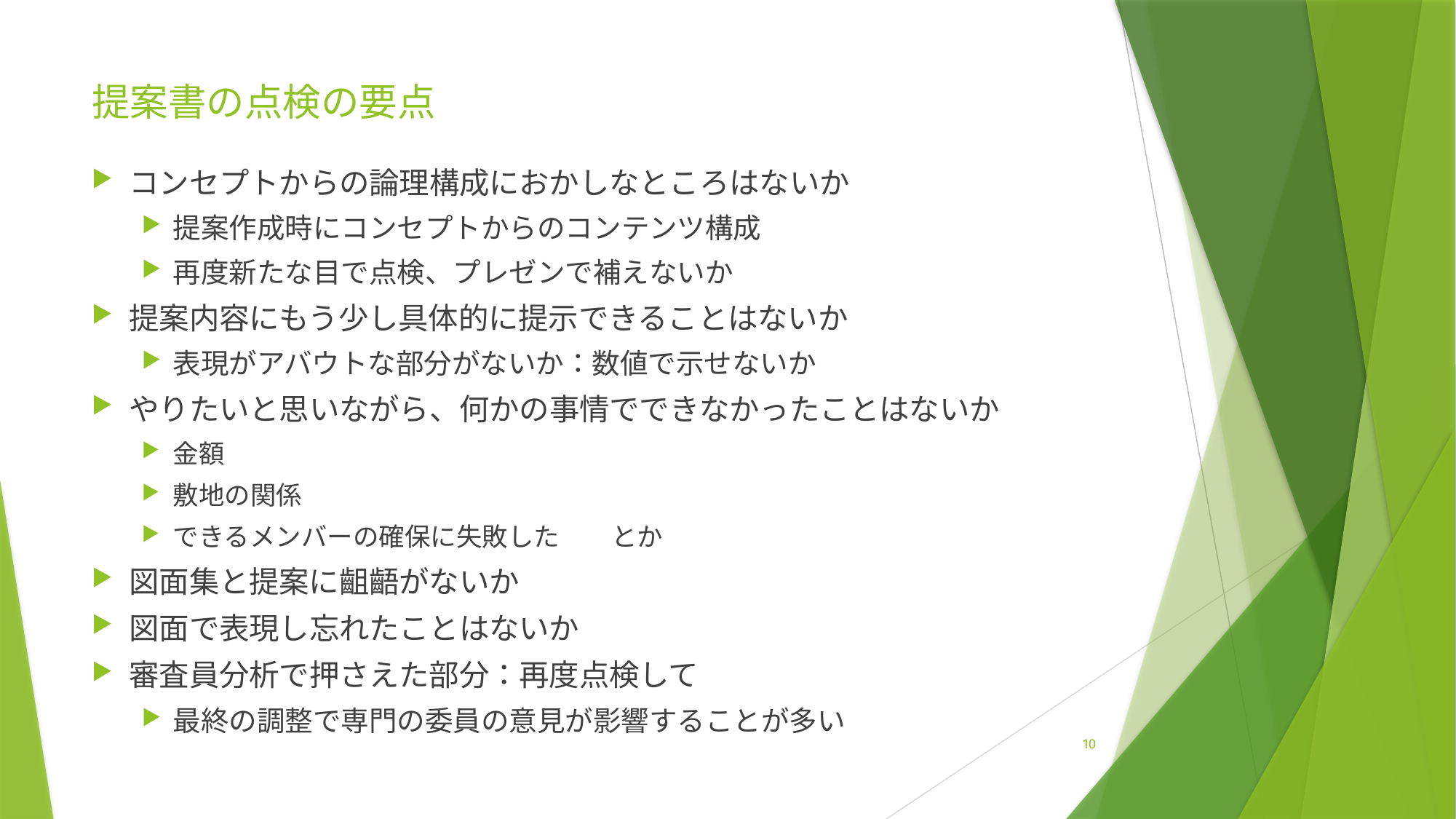

# 提案書の点検の要点
コンセプトからの論理構成におかしなところはないか
提案作成時にコンセプトからのコンテンツ構成
再度新たな目で点検、プレゼンで補えないか
提案内容にもう少し具体的に提示できることはないか
表現がアバウトな部分がないか：数値で示せないか
やりたいと思いながら、何かの事情でできなかったことはないか
金額
敷地の関係
できるメンバーの確保に失敗した　　とか
図面集と提案に齟齬がないか
図面で表現し忘れたことはないか
審査員分析で押さえた部分：再度点検して
最終の調整で専門の委員の意見が影響することが多い
10